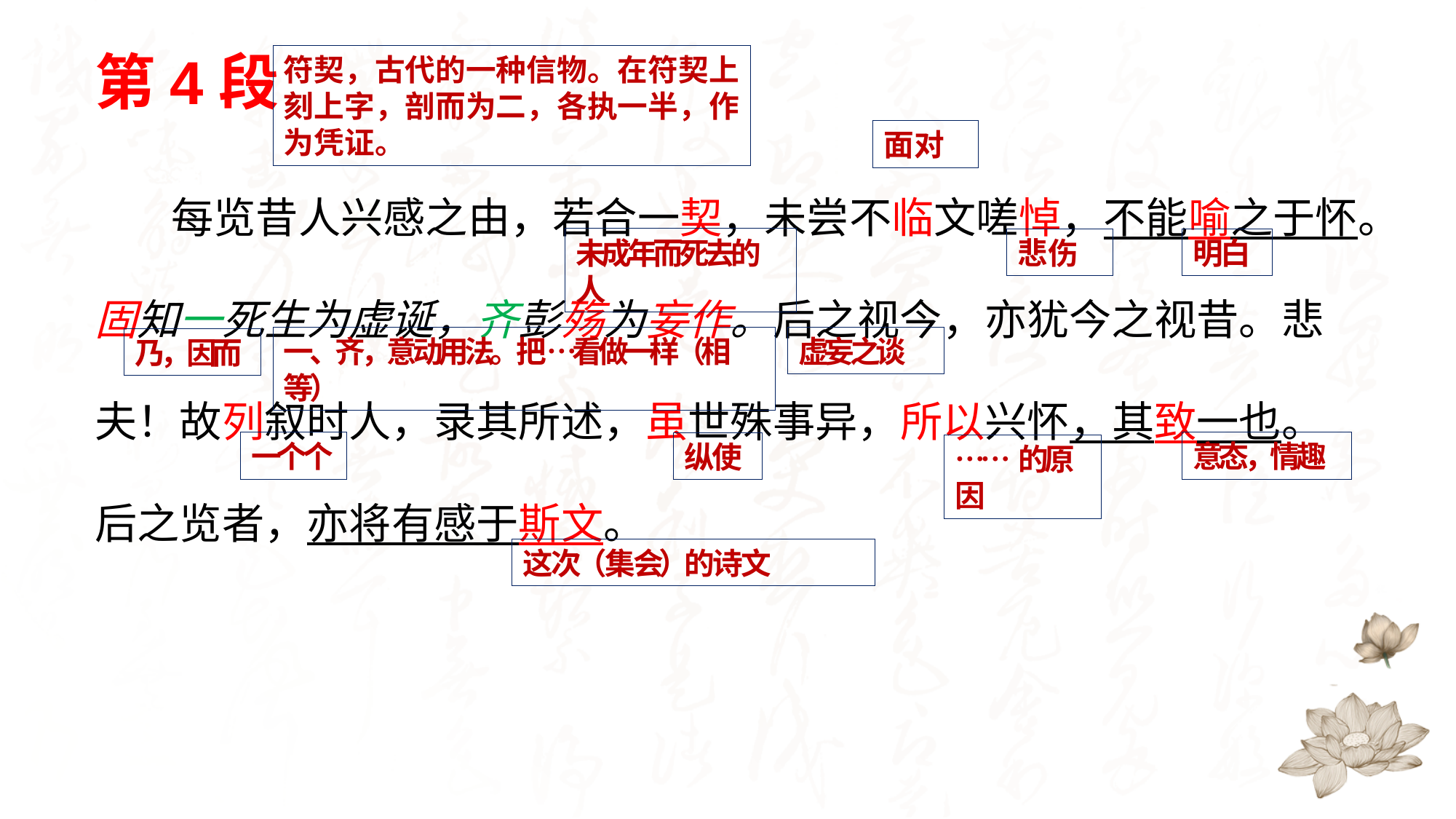

# 第4段
符契，古代的一种信物。在符契上刻上字，剖而为二，各执一半，作为凭证。
面  对
       每览昔人兴感之由，若合一契，未尝不临文嗟悼，不能喻之于怀。固知一死生为虚诞，齐彭殇为妄作。后之视今，亦犹今之视昔。悲夫！故列叙时人，录其所述，虽世殊事异，所以兴怀，其致一也。后之览者，亦将有感于斯文。
未成年而死去的人
明 白
悲  伤
一、齐，意动用法。把…看做一样（相等）
虚妄之谈
乃，因而
一个个
意态，情趣
纵 使
……的原因
这 次（ 集 会）的 诗 文